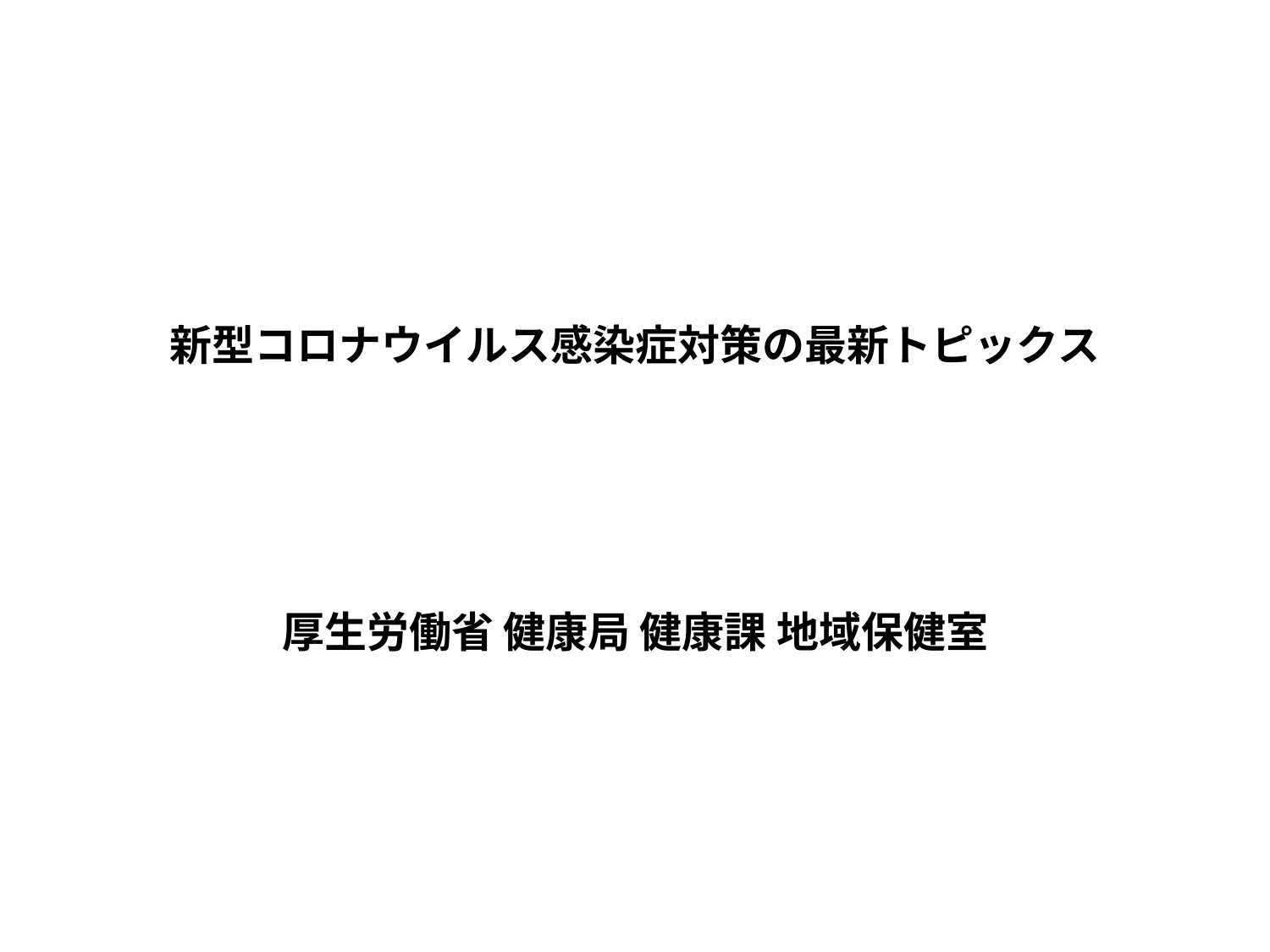

# 新型コロナウイルス感染症対策の最新トピックス
厚生労働省 健康局 健康課 地域保健室